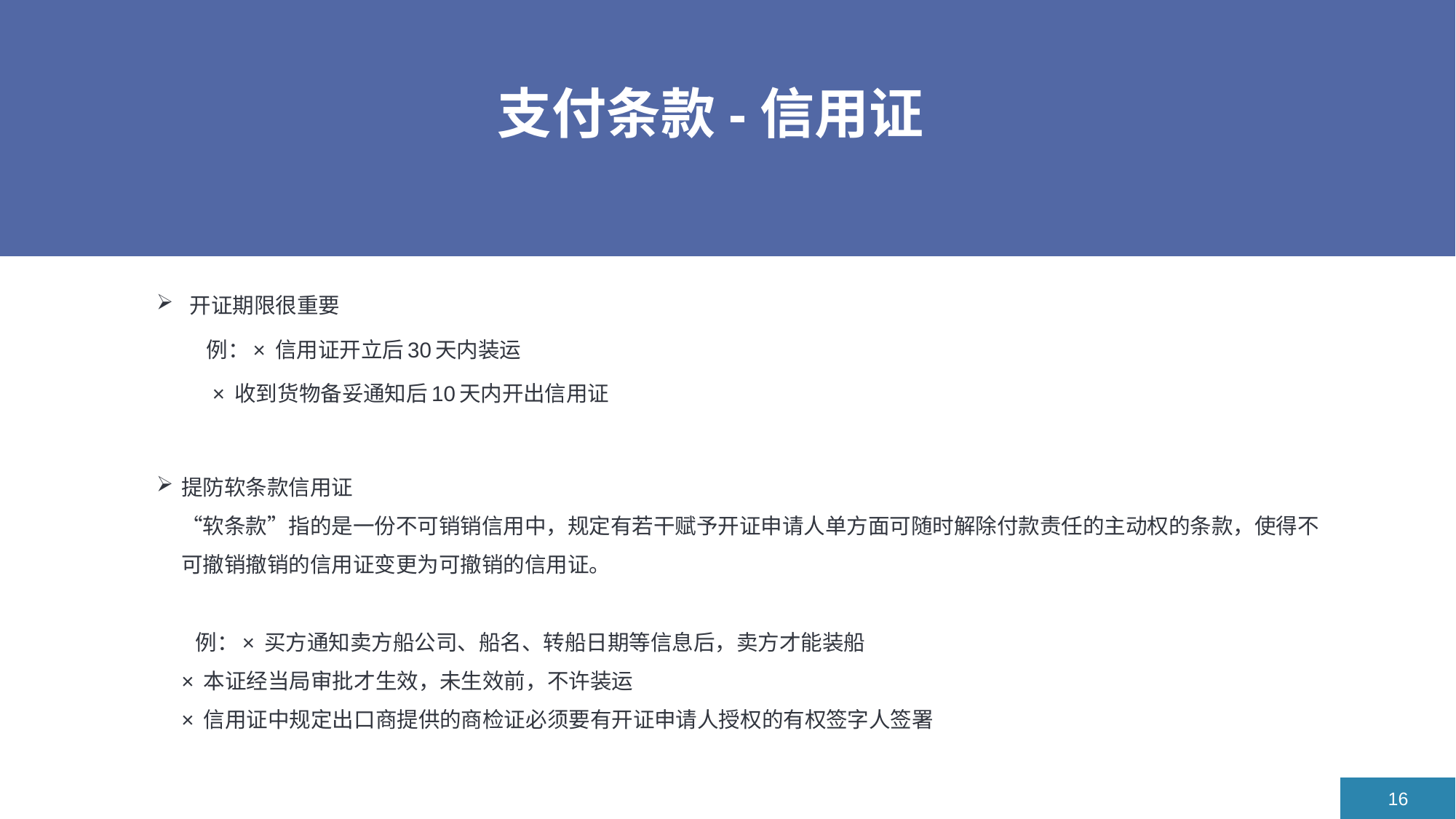

# 支付条款-信用证

 开证期限很重要
例：× 信用证开立后30天内装运
	 × 收到货物备妥通知后10天内开出信用证

提防软条款信用证
“软条款”指的是一份不可销销信用中，规定有若干赋予开证申请人单方面可随时解除付款责任的主动权的条款，使得不可撤销撤销的信用证变更为可撤销的信用证。
   例：× 买方通知卖方船公司、船名、转船日期等信息后，卖方才能装船
	× 本证经当局审批才生效，未生效前，不许装运
	× 信用证中规定出口商提供的商检证必须要有开证申请人授权的有权签字人签署

16